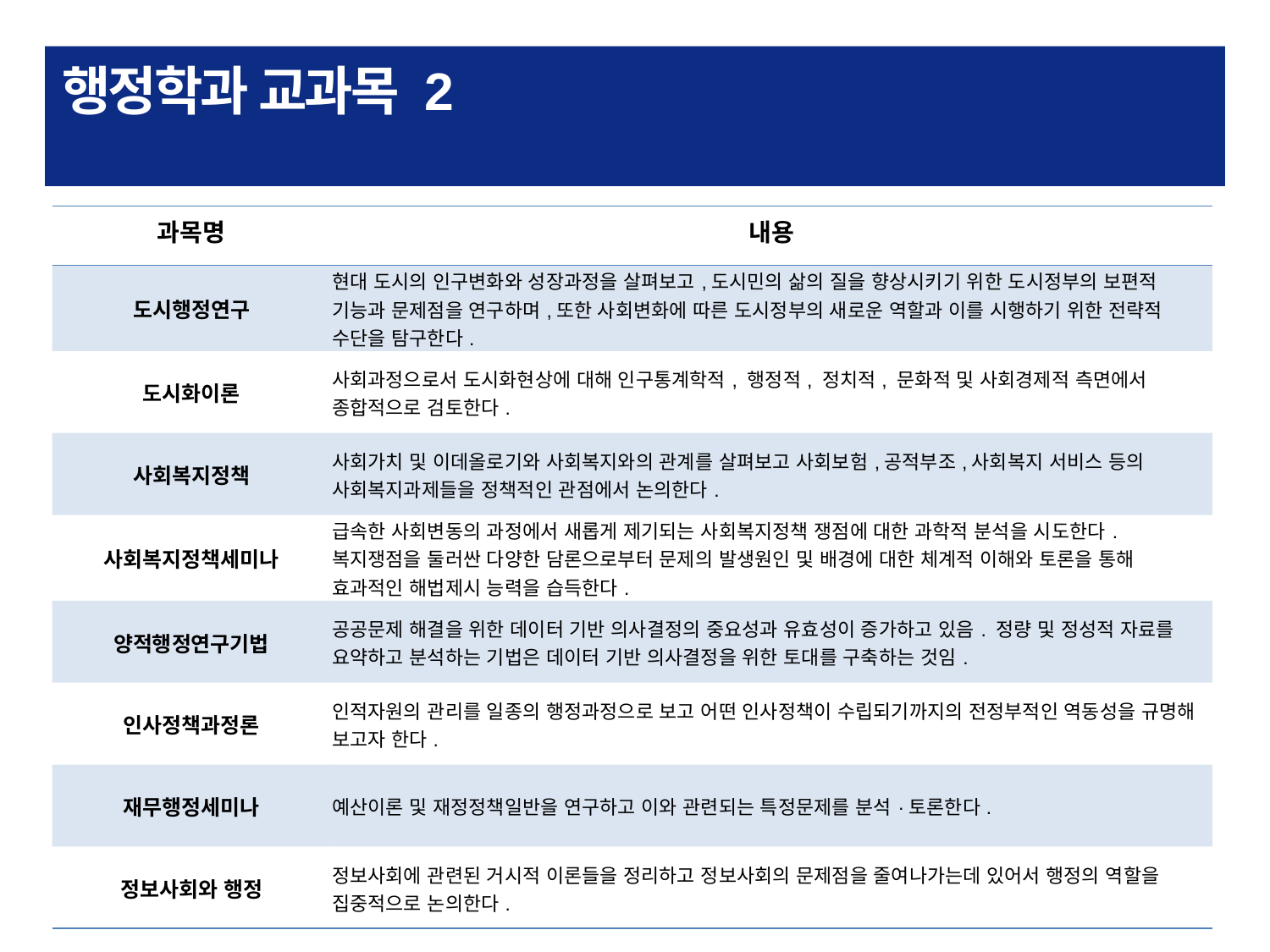

# 행정학과 교과목 2
| 과목명 | 내용 |
| --- | --- |
| 도시행정연구 | 현대 도시의 인구변화와 성장과정을 살펴보고,도시민의 삶의 질을 향상시키기 위한 도시정부의 보편적 기능과 문제점을 연구하며,또한 사회변화에 따른 도시정부의 새로운 역할과 이를 시행하기 위한 전략적 수단을 탐구한다. |
| 도시화이론 | 사회과정으로서 도시화현상에 대해 인구통계학적, 행정적, 정치적, 문화적 및 사회경제적 측면에서 종합적으로 검토한다. |
| 사회복지정책 | 사회가치 및 이데올로기와 사회복지와의 관계를 살펴보고 사회보험,공적부조,사회복지 서비스 등의 사회복지과제들을 정책적인 관점에서 논의한다. |
| 사회복지정책세미나 | 급속한 사회변동의 과정에서 새롭게 제기되는 사회복지정책 쟁점에 대한 과학적 분석을 시도한다. 복지쟁점을 둘러싼 다양한 담론으로부터 문제의 발생원인 및 배경에 대한 체계적 이해와 토론을 통해 효과적인 해법제시 능력을 습득한다. |
| 양적행정연구기법 | 공공문제 해결을 위한 데이터 기반 의사결정의 중요성과 유효성이 증가하고 있음. 정량 및 정성적 자료를 요약하고 분석하는 기법은 데이터 기반 의사결정을 위한 토대를 구축하는 것임. |
| 인사정책과정론 | 인적자원의 관리를 일종의 행정과정으로 보고 어떤 인사정책이 수립되기까지의 전정부적인 역동성을 규명해 보고자 한다. |
| 재무행정세미나 | 예산이론 및 재정정책일반을 연구하고 이와 관련되는 특정문제를 분석·토론한다. |
| 정보사회와 행정 | 정보사회에 관련된 거시적 이론들을 정리하고 정보사회의 문제점을 줄여나가는데 있어서 행정의 역할을 집중적으로 논의한다. |